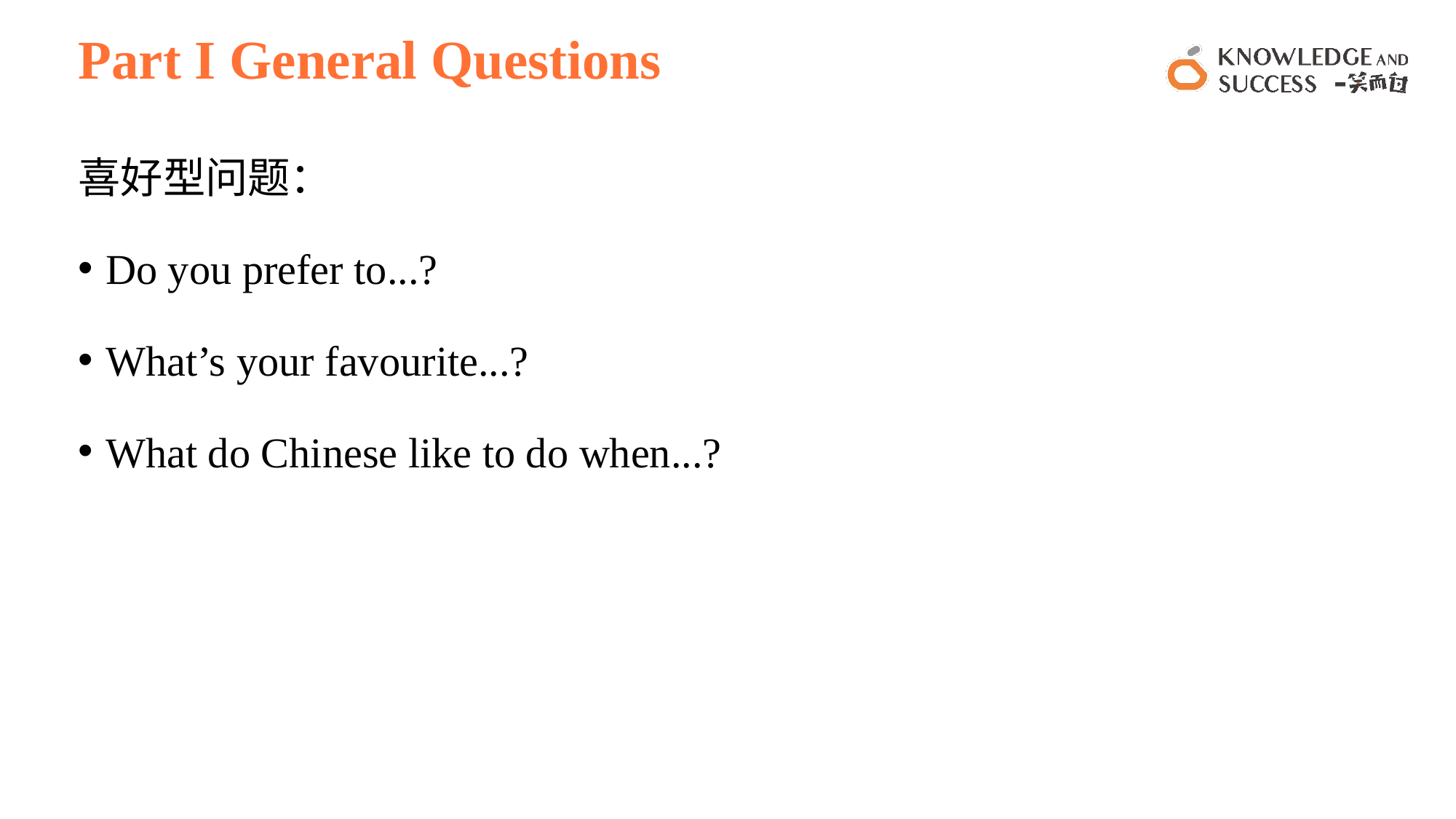

# Part I General Questions
喜好型问题：
Do you prefer to...?
What’s your favourite...?
What do Chinese like to do when...?